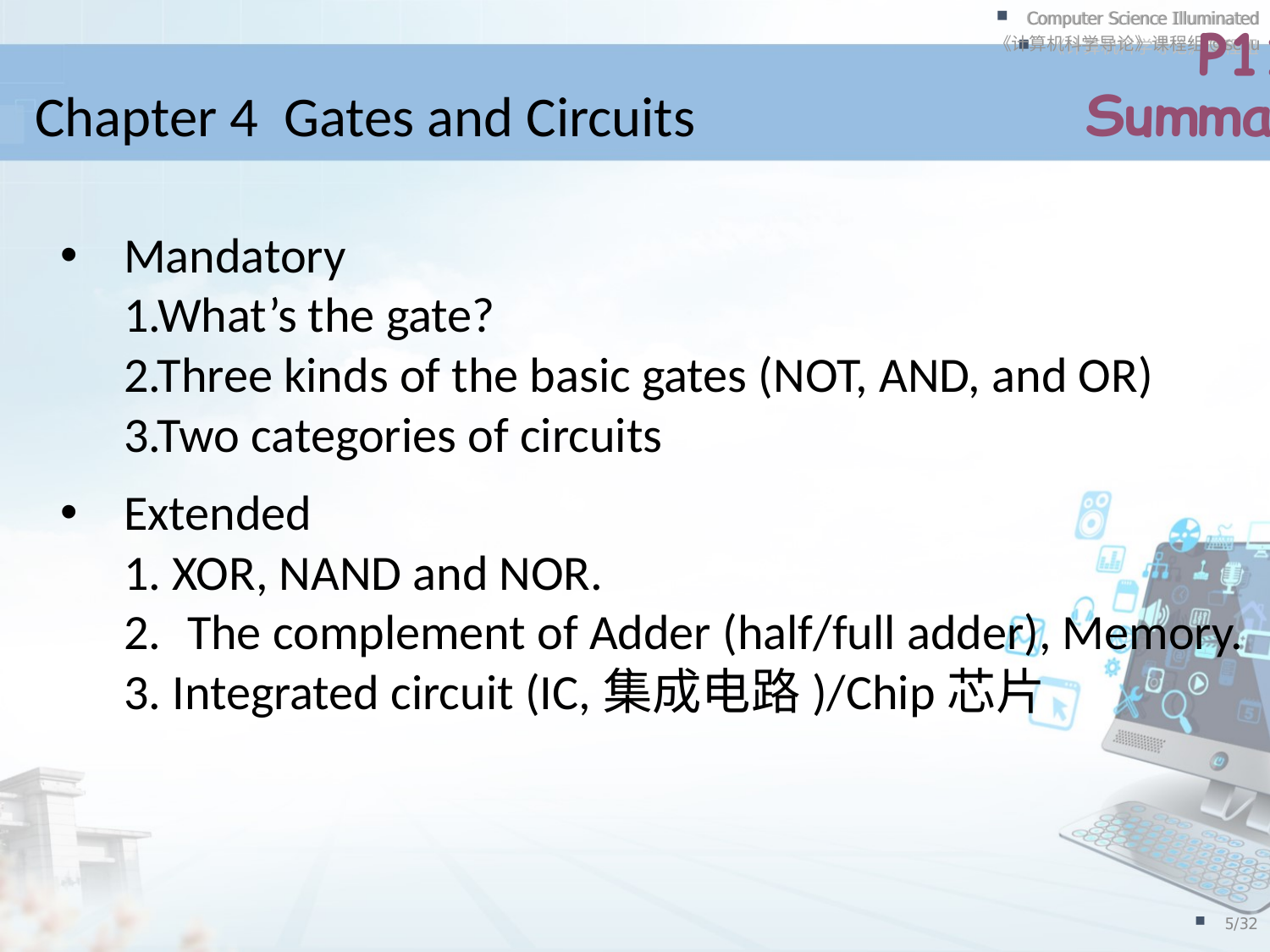

P110
Summary
# Chapter 4  Gates and Circuits
Mandatory
1.What’s the gate?
2.Three kinds of the basic gates (NOT, AND, and OR)
3.Two categories of circuits
Extended
1. XOR, NAND and NOR.
2.	The complement of Adder (half/full adder), Memory.
3. Integrated circuit (IC,集成电路)/Chip芯片
5/32